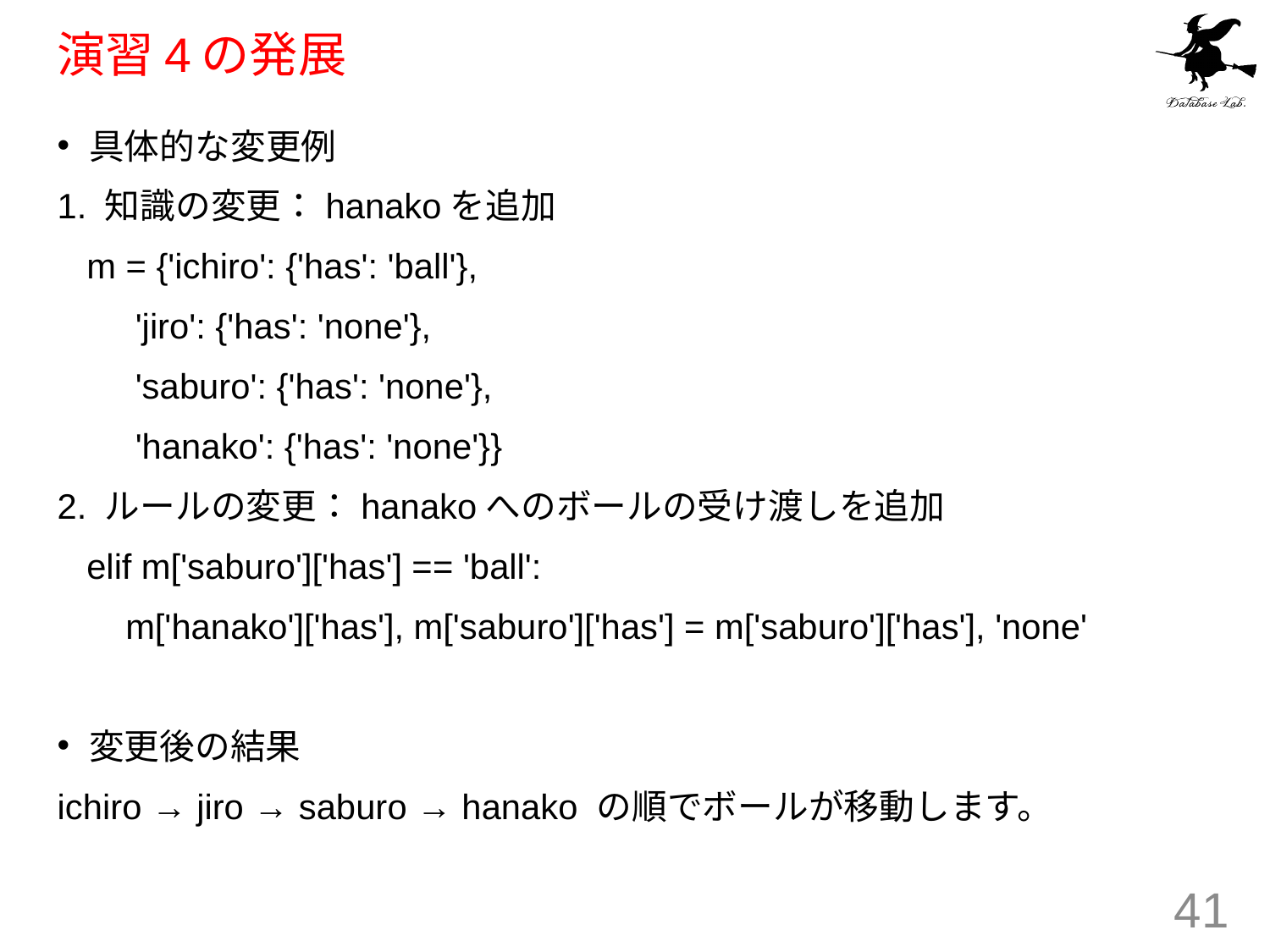

# 演習4の発展
具体的な変更例
1. 知識の変更：hanakoを追加
   m = {'ichiro': {'has': 'ball'},
        'jiro': {'has': 'none'},
        'saburo': {'has': 'none'},
        'hanako': {'has': 'none'}}
2. ルールの変更：hanakoへのボールの受け渡しを追加
   elif m['saburo']['has'] == 'ball':
       m['hanako']['has'], m['saburo']['has'] = m['saburo']['has'], 'none'

変更後の結果
ichiro → jiro → saburo → hanako の順でボールが移動します。

41